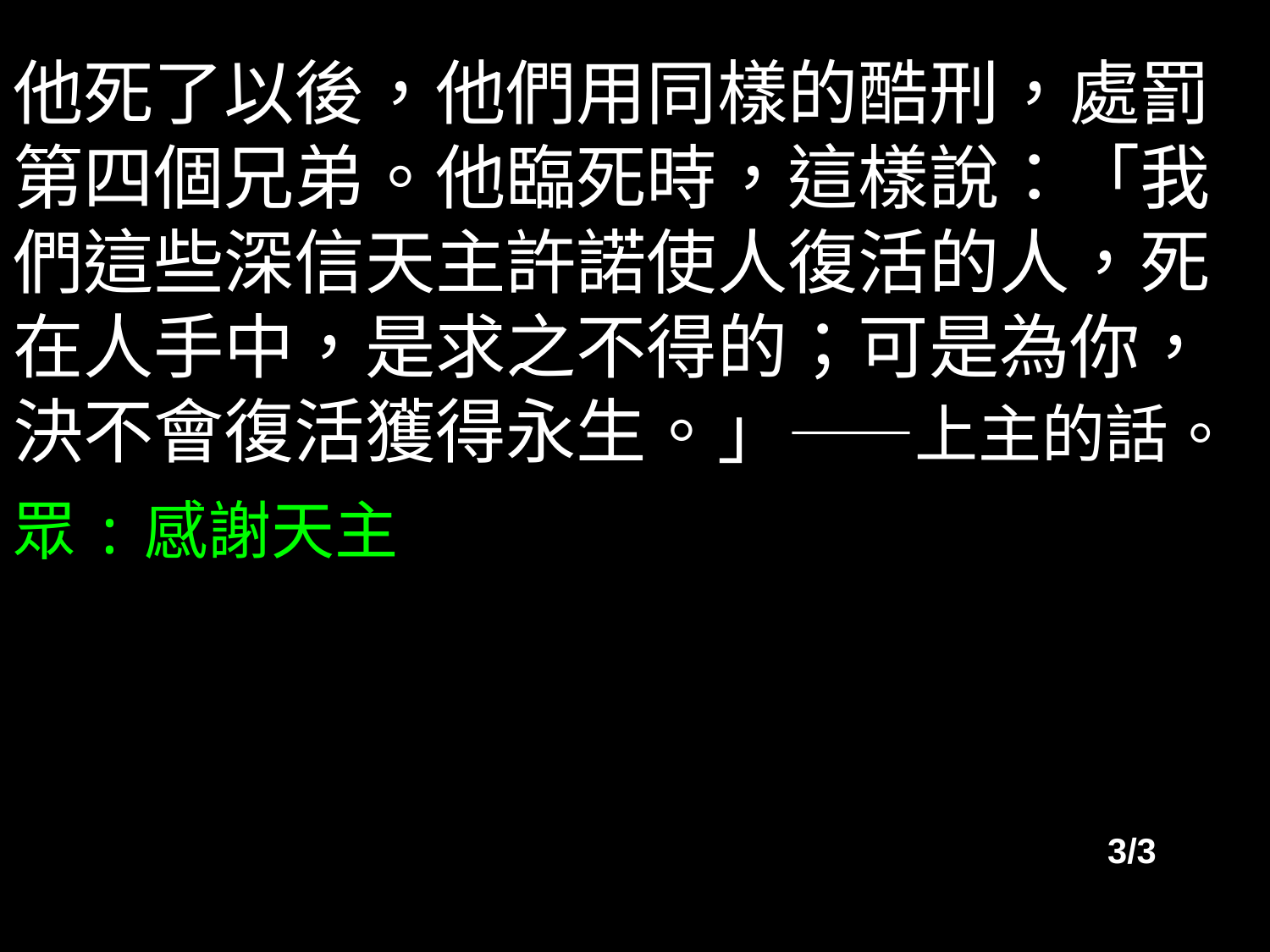

他死了以後，他們用同樣的酷刑，處罰第四個兄弟。他臨死時，這樣說：「我們這些深信天主許諾使人復活的人，死在人手中，是求之不得的；可是為你，決不會復活獲得永生。」——上主的話。
眾:感謝天主

3/3